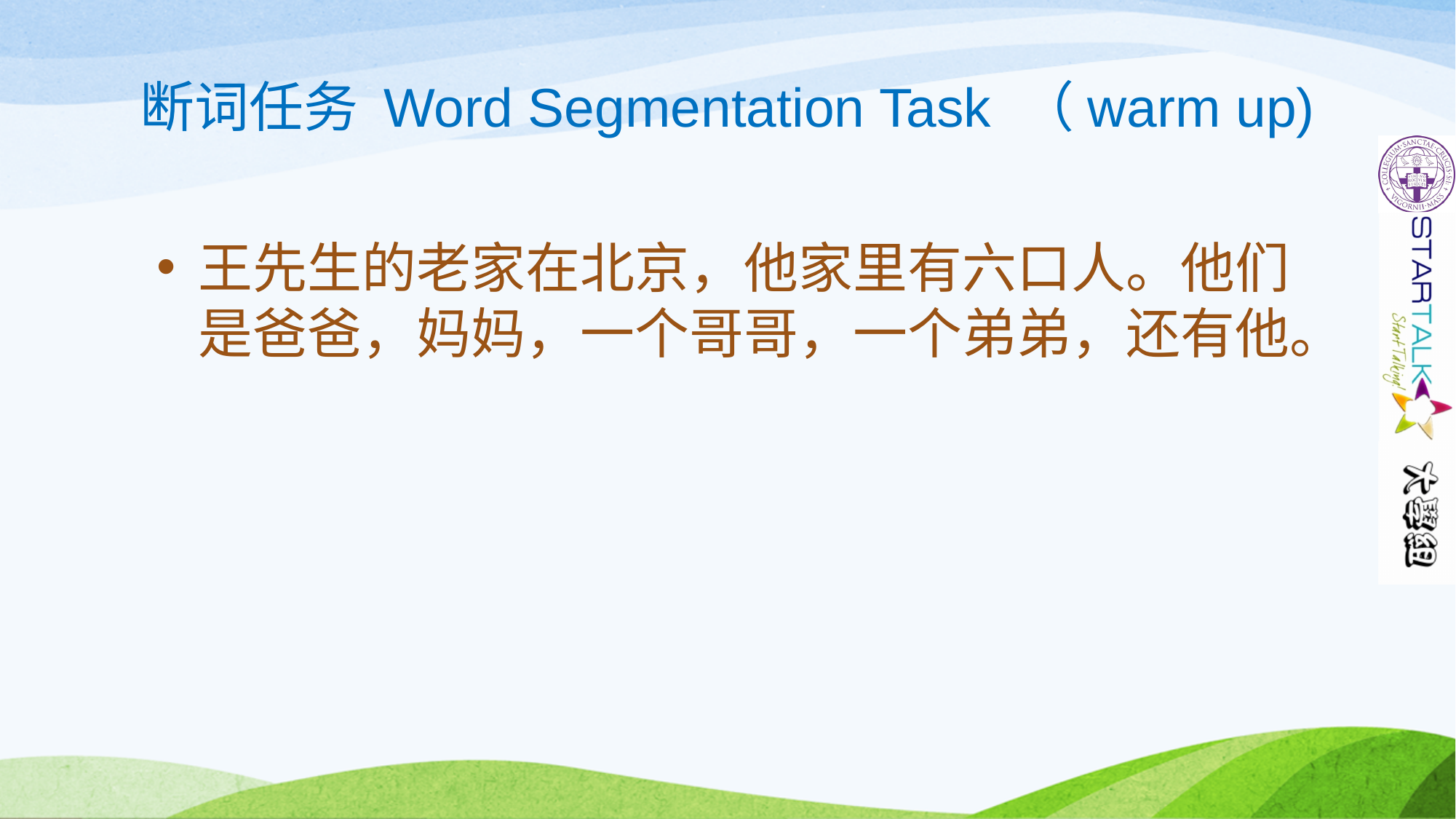

# 断词任务 Word Segmentation Task （warm up)
王先生的老家在北京，他家里有六口人。他们是爸爸，妈妈，一个哥哥，一个弟弟，还有他。